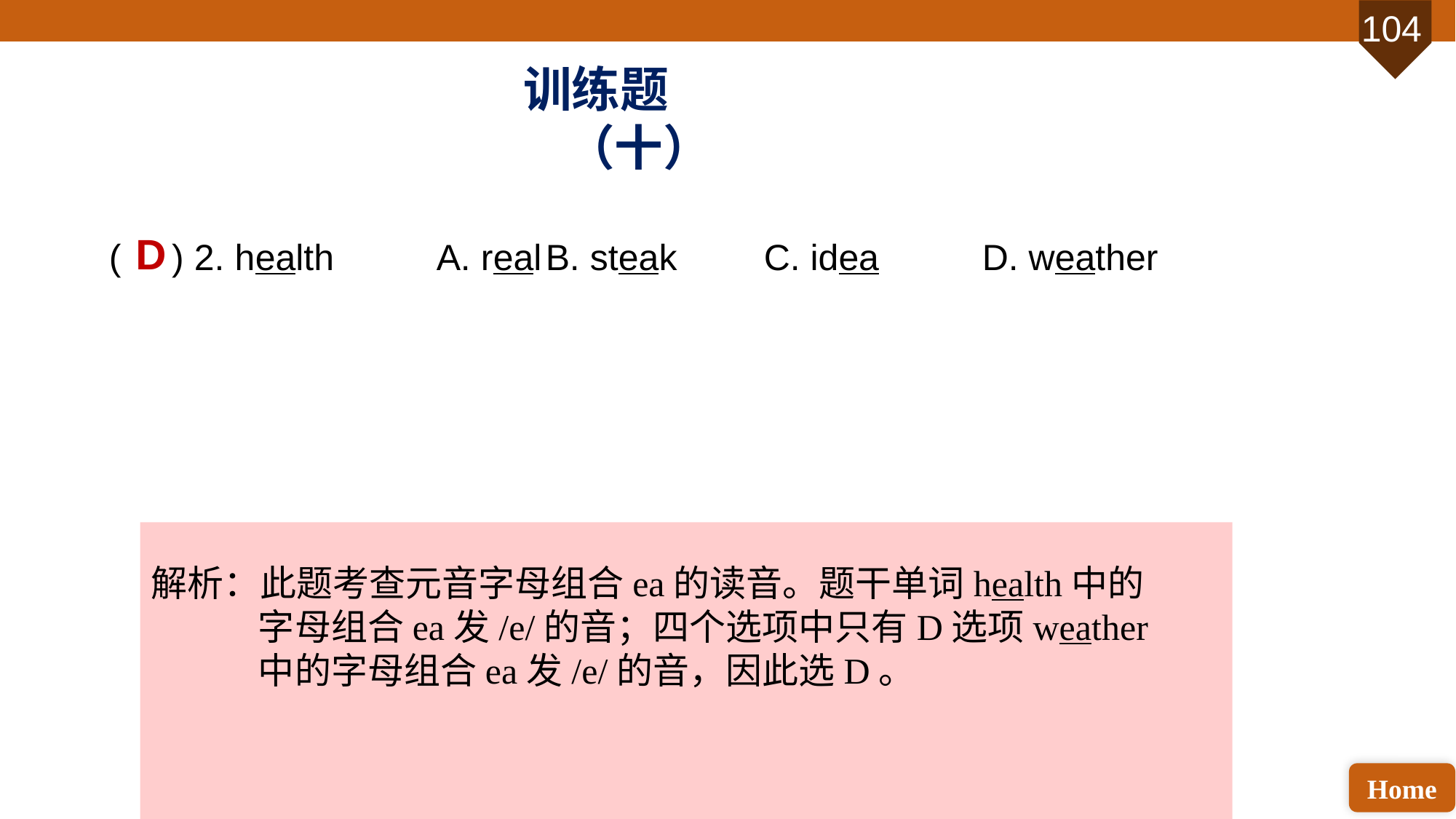

训练题（十）
(     ) 2. health 	A. real	B. steak	C. idea 	D. weather
D

解析：此题考查元音字母组合ea的读音。题干单词health中的字母组合ea发/e/的音；四个选项中只有D选项weather中的字母组合ea发/e/的音，因此选D。